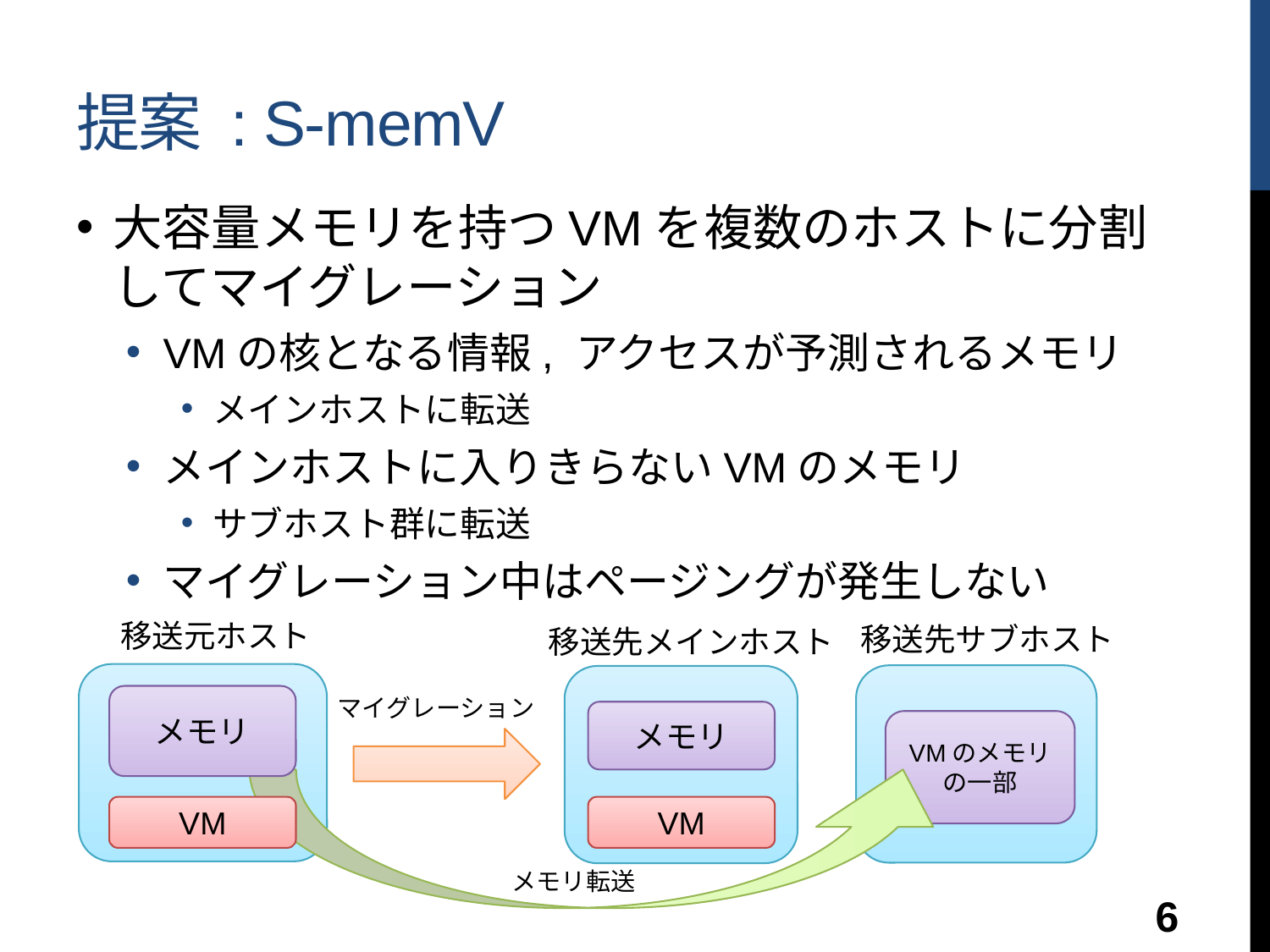

# 提案 : S-memV
大容量メモリを持つVMを複数のホストに分割してマイグレーション
VMの核となる情報, アクセスが予測されるメモリ
メインホストに転送
メインホストに入りきらないVMのメモリ
サブホスト群に転送
マイグレーション中はページングが発生しない

移送元ホスト
移送先サブホスト
移送先メインホスト

メモリ
マイグレーション
メモリ
VMのメモリの一部

VM
VM
メモリ転送
6